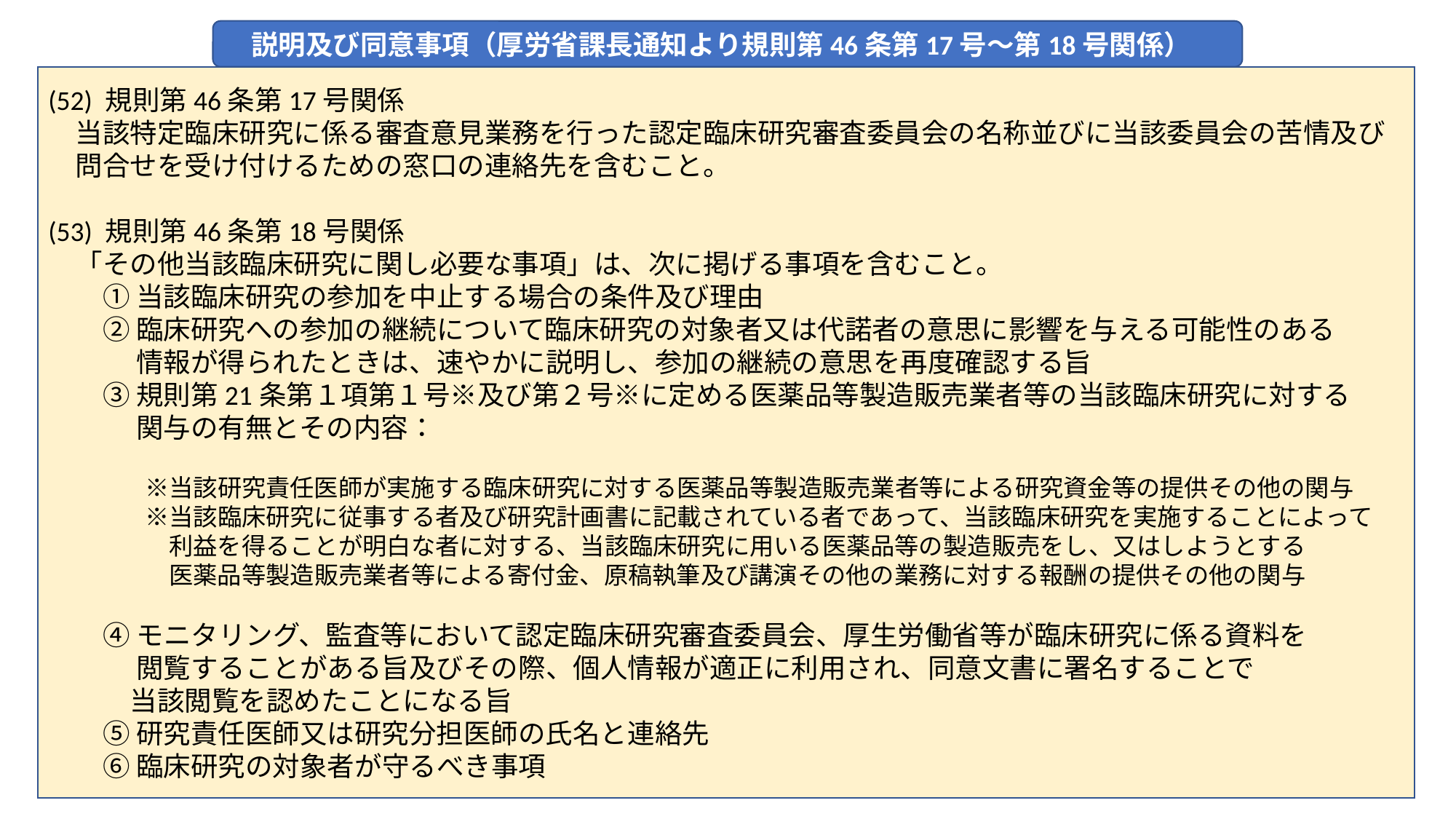

説明及び同意事項（厚労省課長通知より規則第46条第17号～第18号関係）
(52) 規則第46条第17号関係
　当該特定臨床研究に係る審査意見業務を行った認定臨床研究審査委員会の名称並びに当該委員会の苦情及び
　問合せを受け付けるための窓口の連絡先を含むこと。

(53) 規則第46条第18号関係
　「その他当該臨床研究に関し必要な事項」は、次に掲げる事項を含むこと。
　　① 当該臨床研究の参加を中止する場合の条件及び理由
　　② 臨床研究への参加の継続について臨床研究の対象者又は代諾者の意思に影響を与える可能性のある
　　　 情報が得られたときは、速やかに説明し、参加の継続の意思を再度確認する旨
　　③ 規則第21条第１項第１号※及び第２号※に定める医薬品等製造販売業者等の当該臨床研究に対する
　　　 関与の有無とその内容：

　　　　※当該研究責任医師が実施する臨床研究に対する医薬品等製造販売業者等による研究資金等の提供その他の関与
　　　　※当該臨床研究に従事する者及び研究計画書に記載されている者であって、当該臨床研究を実施することによって
　　　　　利益を得ることが明白な者に対する、当該臨床研究に用いる医薬品等の製造販売をし、又はしようとする
　　　　　医薬品等製造販売業者等による寄付金、原稿執筆及び講演その他の業務に対する報酬の提供その他の関与

　　④ モニタリング、監査等において認定臨床研究審査委員会、厚生労働省等が臨床研究に係る資料を
　　　 閲覧することがある旨及びその際、個人情報が適正に利用され、同意文書に署名することで
　　　当該閲覧を認めたことになる旨
　　⑤ 研究責任医師又は研究分担医師の氏名と連絡先
　　⑥ 臨床研究の対象者が守るべき事項